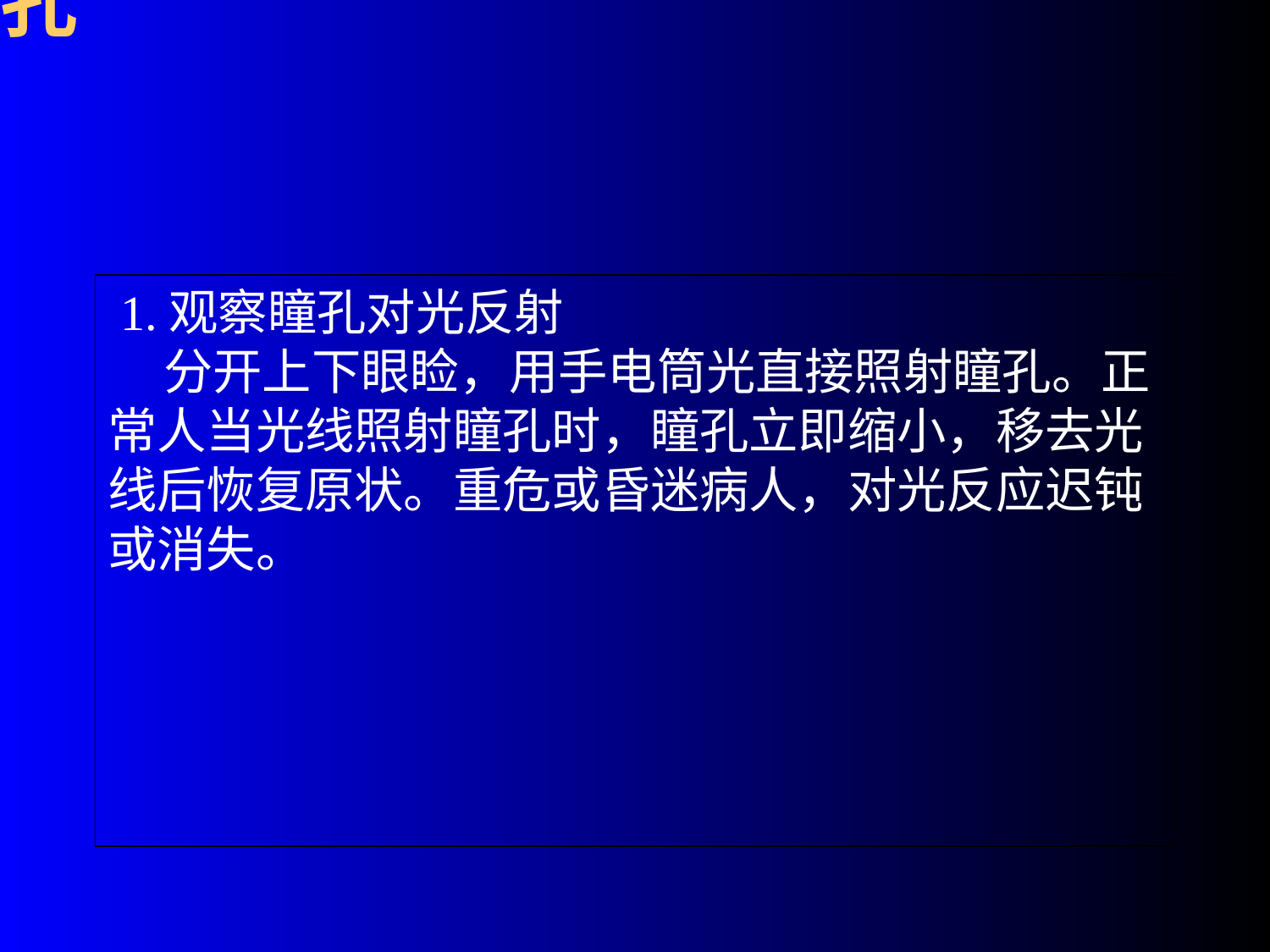

瞳孔
 1.观察瞳孔对光反射
    分开上下眼睑，用手电筒光直接照射瞳孔。正常人当光线照射瞳孔时，瞳孔立即缩小，移去光线后恢复原状。重危或昏迷病人，对光反应迟钝或消失。